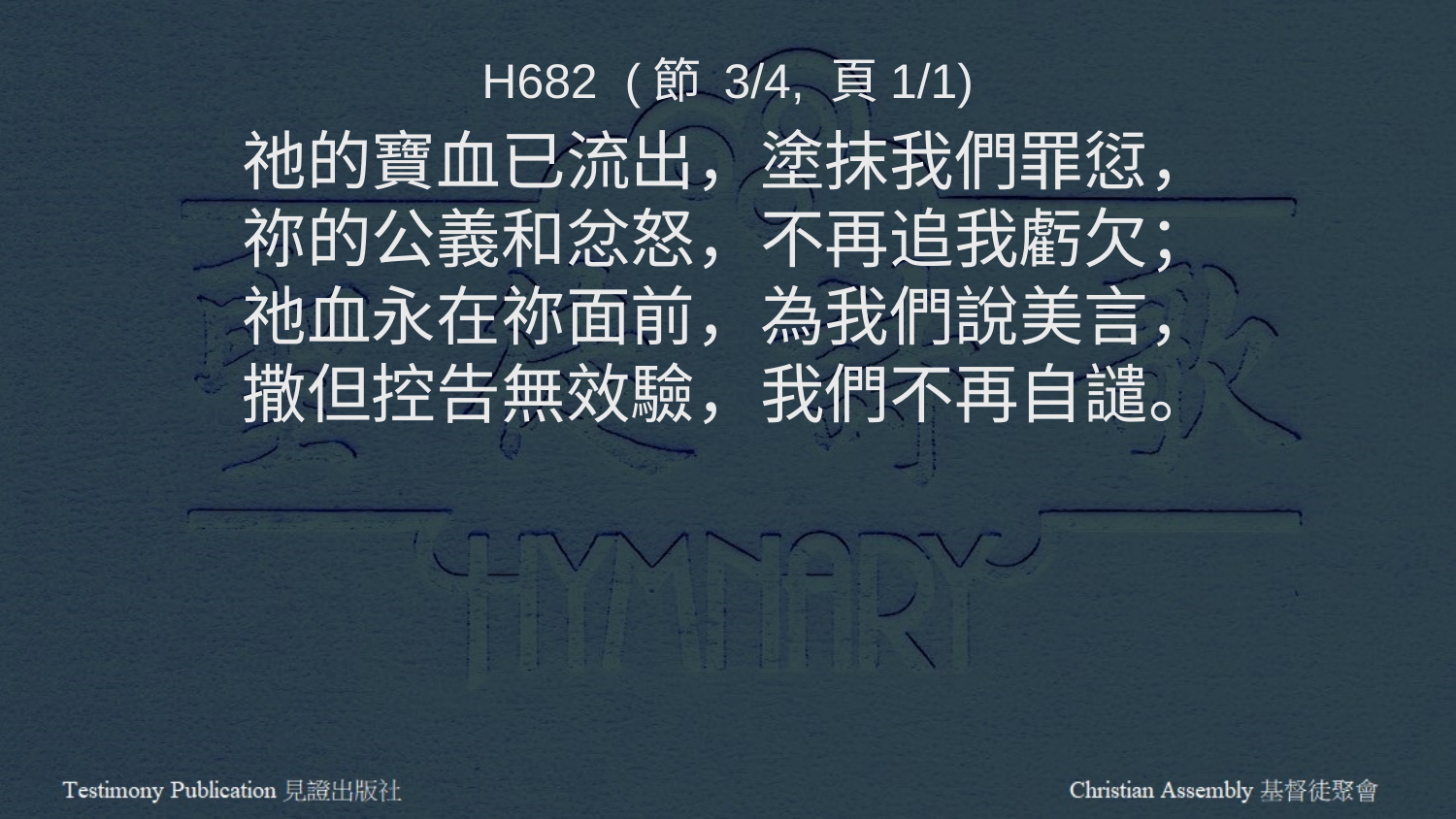

H682  (節 3/4, 頁1/1)
祂的寶血已流出，塗抹我們罪愆，
祢的公義和忿怒，不再追我虧欠；
祂血永在祢面前，為我們說美言，
撒但控告無效驗，我們不再自譴。